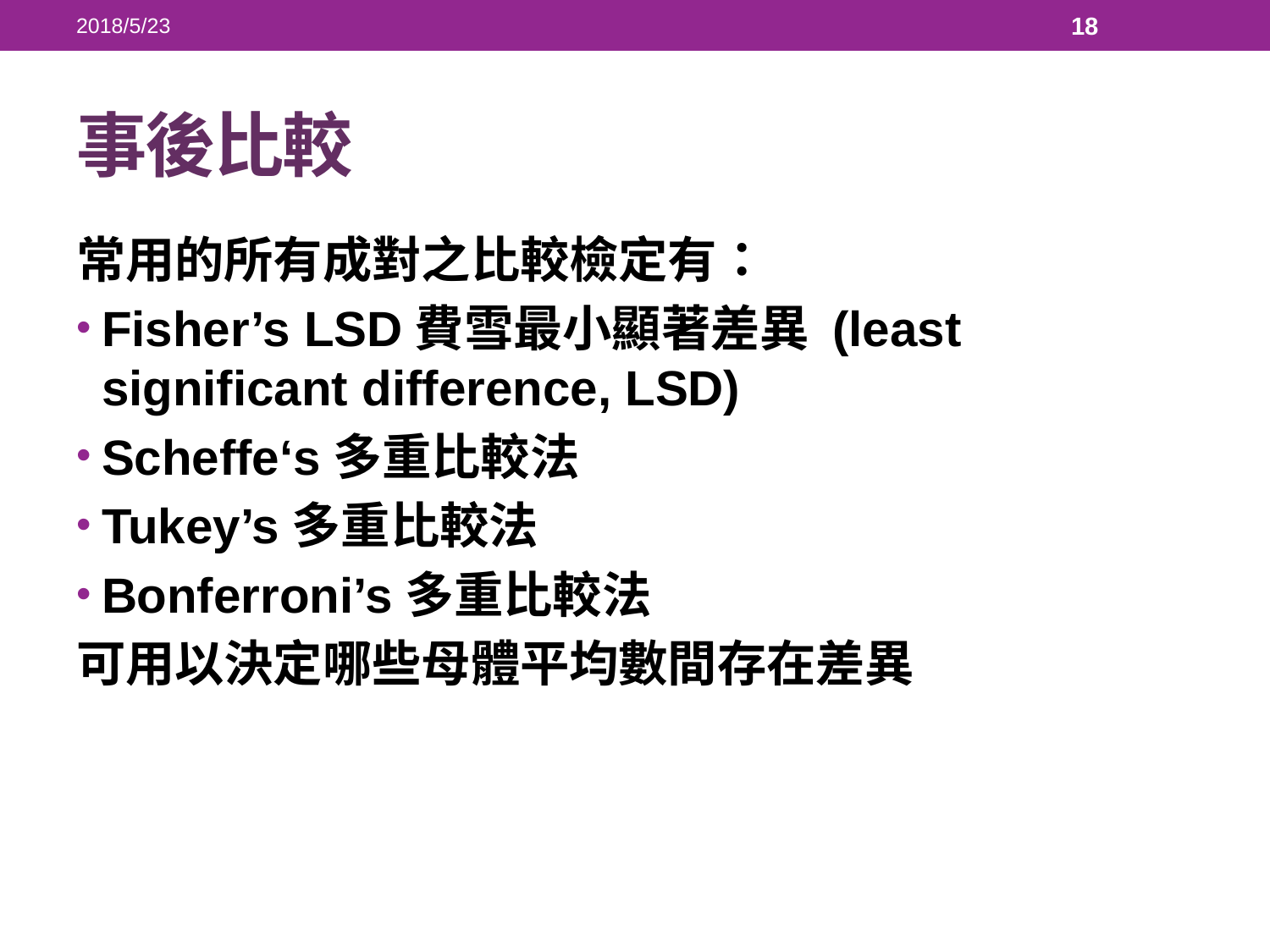

2018/5/23
18
# 事後比較
常用的所有成對之比較檢定有：
Fisher’s LSD費雪最小顯著差異 (least significant difference, LSD)
Scheffe‘s多重比較法
Tukey’s多重比較法
Bonferroni’s多重比較法
可用以決定哪些母體平均數間存在差異